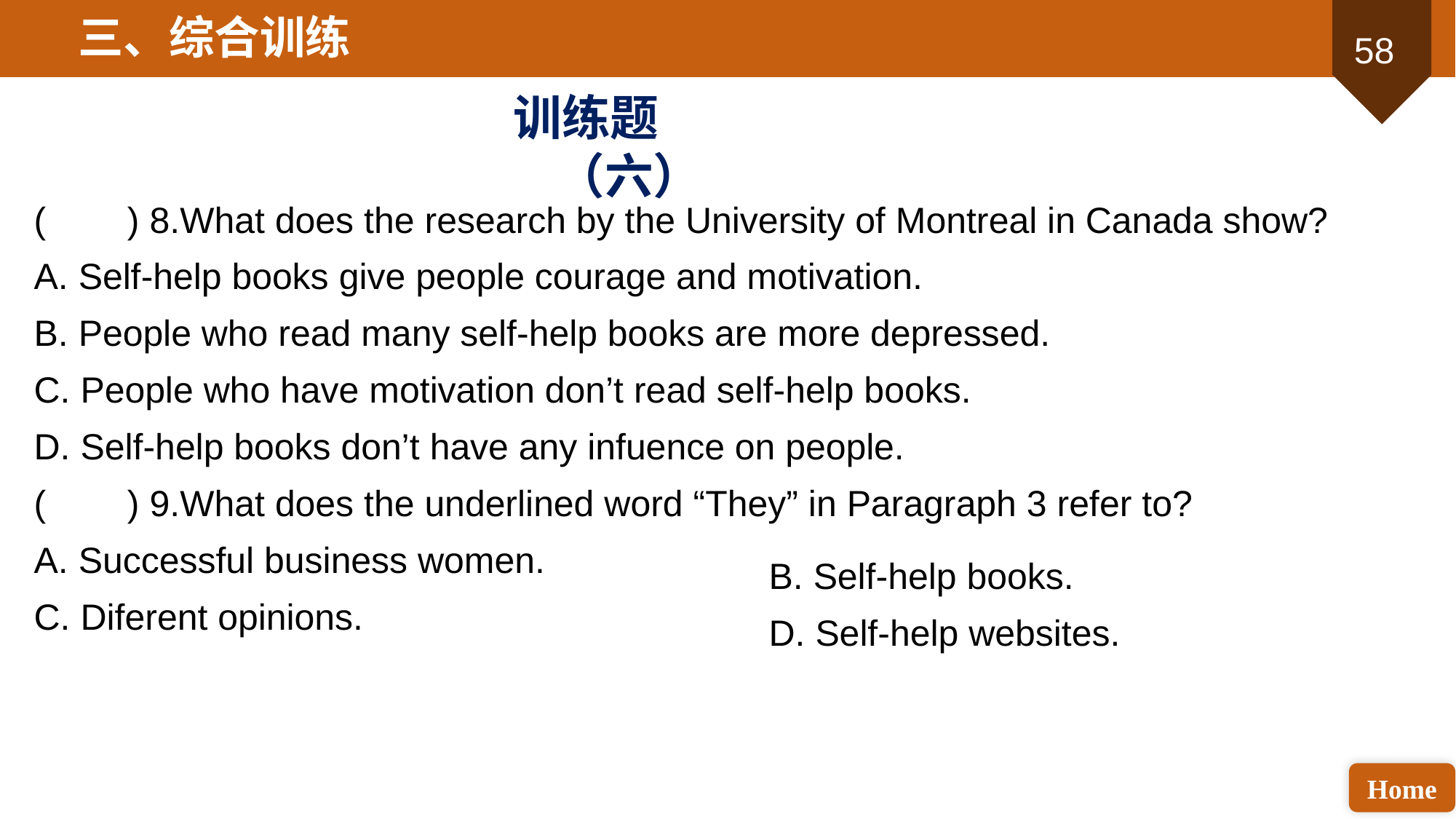

三、综合训练
训练题（六）
(        ) 8.What does the research by the University of Montreal in Canada show?
A. Self-help books give people courage and motivation.
B. People who read many self-help books are more depressed.
C. People who have motivation don’t read self-help books.
D. Self-help books don’t have any infuence on people.
(        ) 9.What does the underlined word “They” in Paragraph 3 refer to?
A. Successful business women.
C. Diferent opinions.

B. Self-help books.
D. Self-help websites.